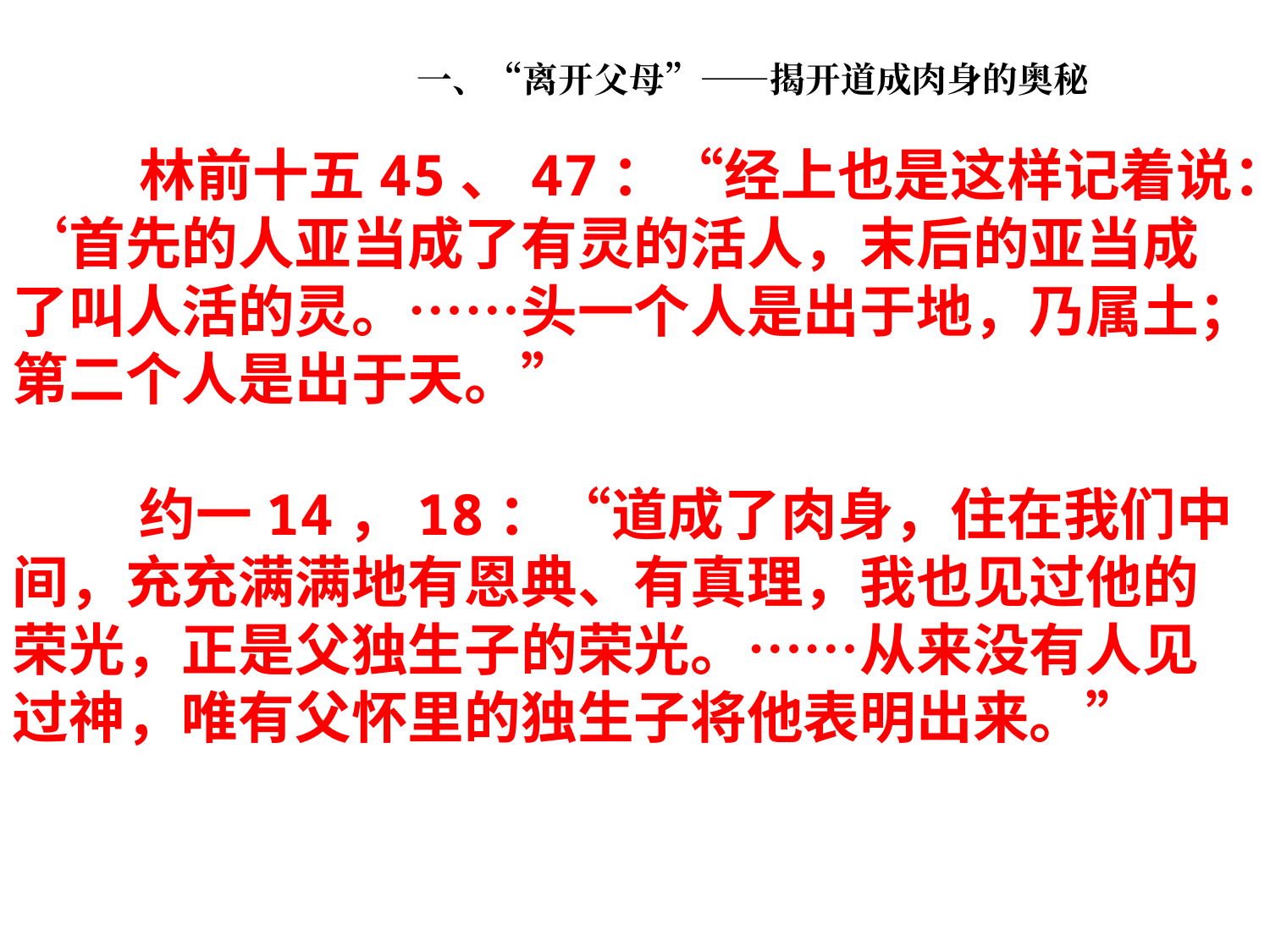

# 一、“离开父母”——揭开道成肉身的奥秘
   	林前十五45、47：“经上也是这样记着说：‘首先的人亚当成了有灵的活人，末后的亚当成了叫人活的灵。……头一个人是出于地，乃属土；第二个人是出于天。”

	约一14，18：“道成了肉身，住在我们中间，充充满满地有恩典、有真理，我也见过他的荣光，正是父独生子的荣光。……从来没有人见过神，唯有父怀里的独生子将他表明出来。”